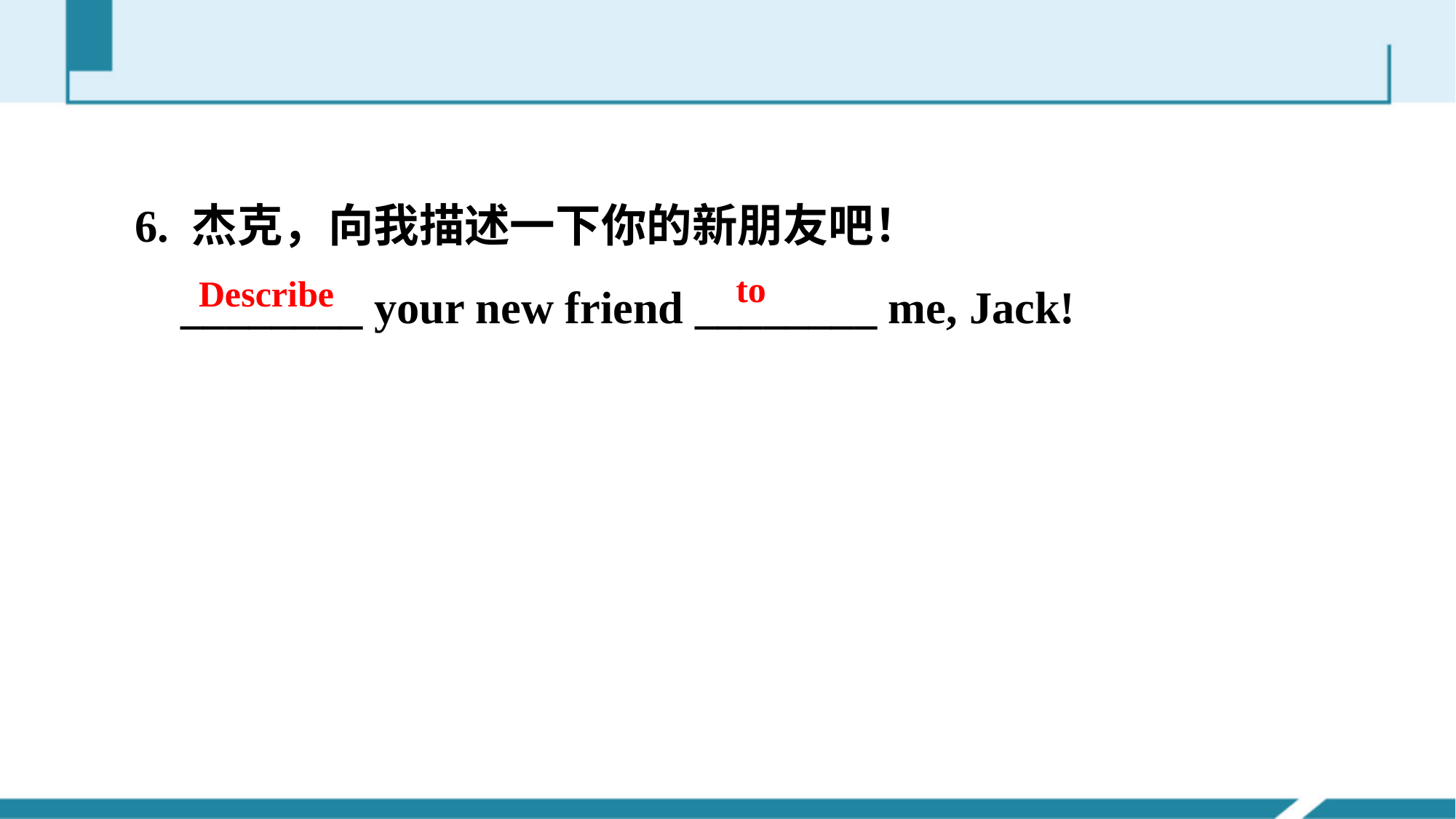

6. 杰克，向我描述一下你的新朋友吧！
    ________ your new friend ________ me, Jack!
to
Describe